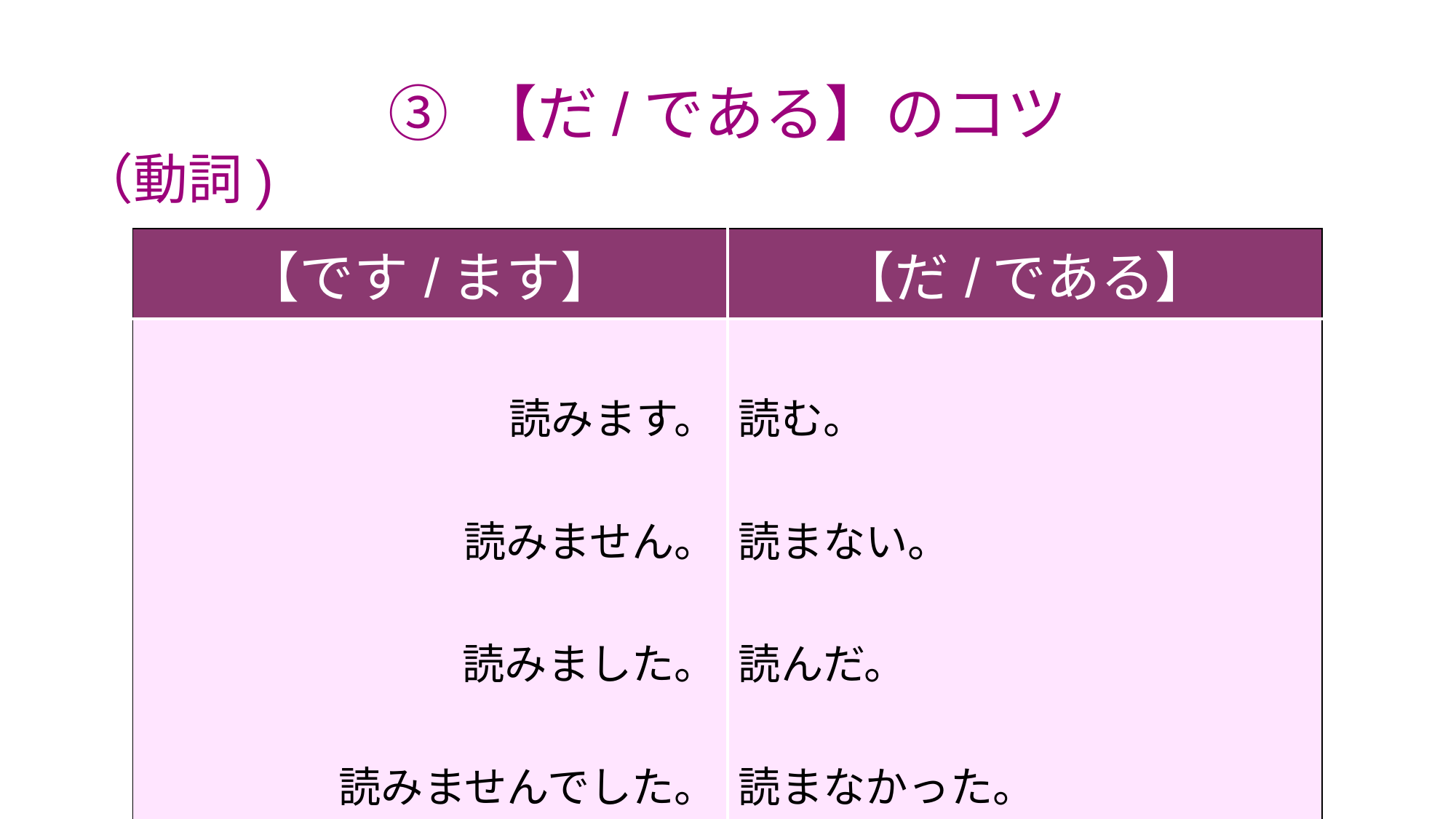

# ③ 【だ/である】のコツ
（動詞)

| 【です/ます】 | 【だ/である】 |
| --- | --- |
| 読みます。 読みません。 読みました。 読みませんでした。 | 読む。 読まない。 読んだ。 読まなかった。 |